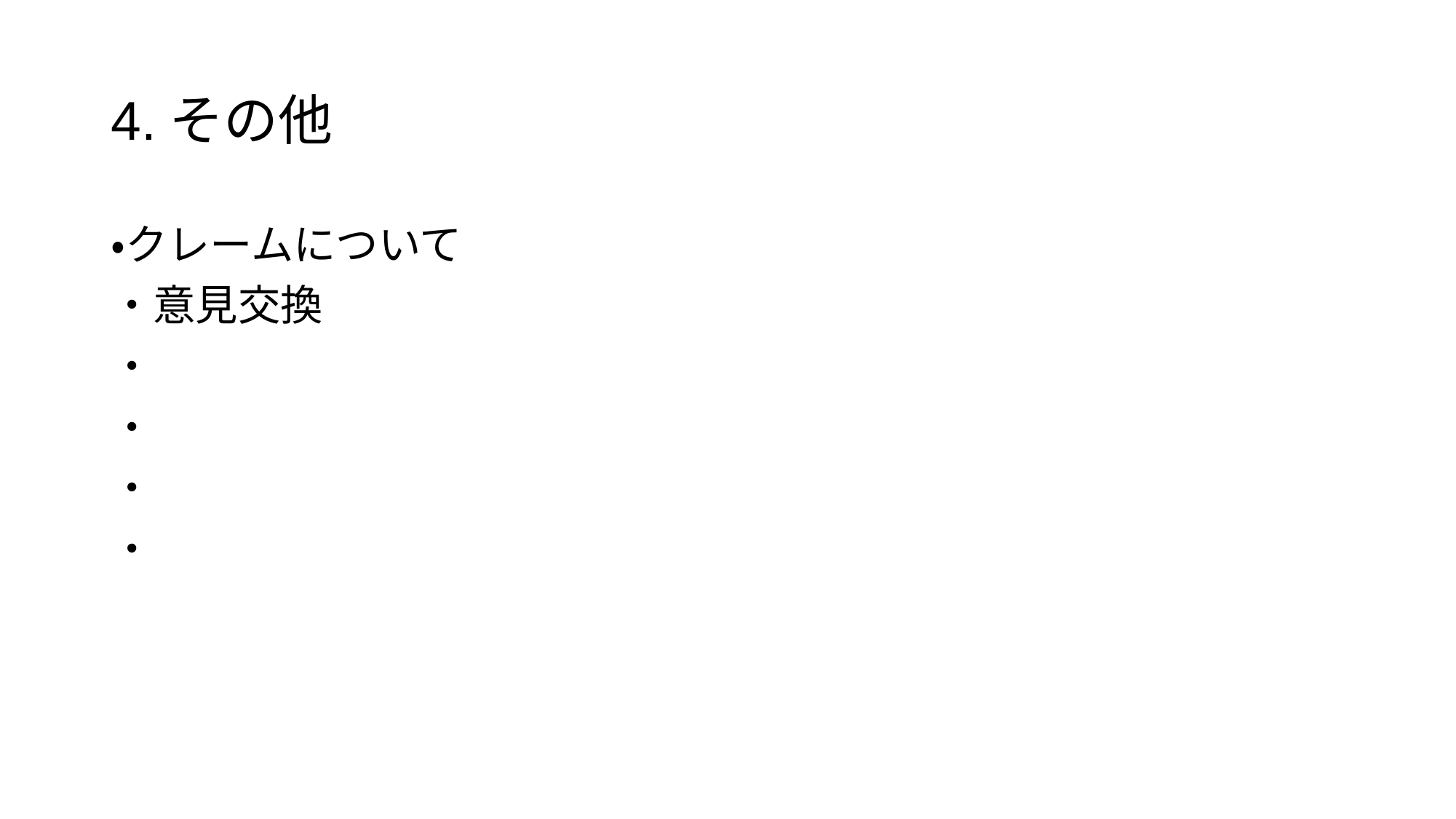

# 4.その他
・クレームについて
・意見交換
・
・
・
・